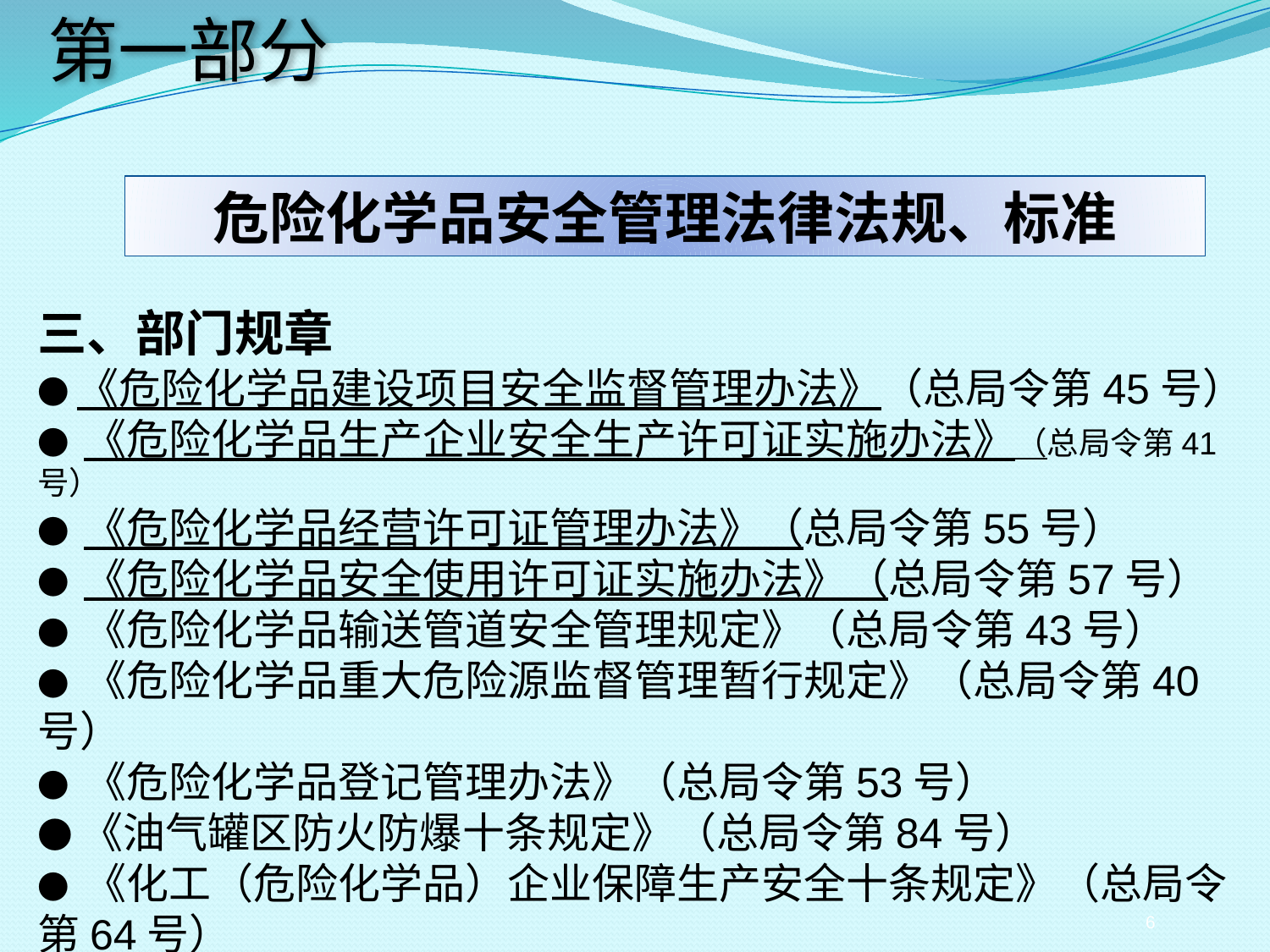

第一部分
危险化学品安全管理法律法规、标准
三、部门规章
●《危险化学品建设项目安全监督管理办法》（总局令第45号）
● 《危险化学品生产企业安全生产许可证实施办法》（总局令第41号）
● 《危险化学品经营许可证管理办法》（总局令第55号）
● 《危险化学品安全使用许可证实施办法》（总局令第57号）
● 《危险化学品输送管道安全管理规定》（总局令第43号）
● 《危险化学品重大危险源监督管理暂行规定》（总局令第40号）
● 《危险化学品登记管理办法》（总局令第53号）
●《油气罐区防火防爆十条规定》（总局令第84号）
● 《化工（危险化学品）企业保障生产安全十条规定》（总局令第64号）

6